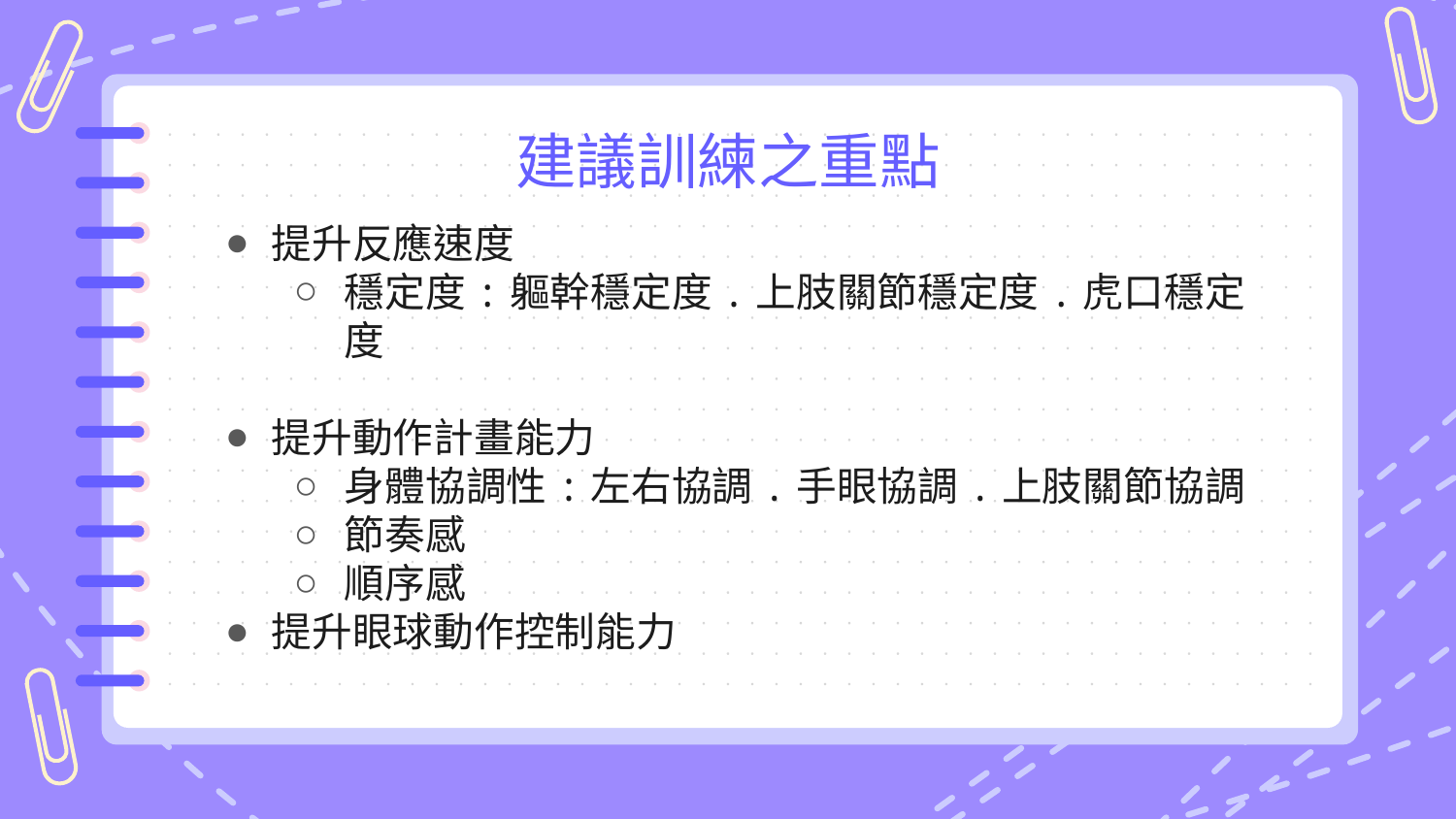

# 建議訓練之重點
提升反應速度
穩定度:軀幹穩定度.上肢關節穩定度.虎口穩定度

提升動作計畫能力
身體協調性:左右協調.手眼協調.上肢關節協調
節奏感
順序感
提升眼球動作控制能力